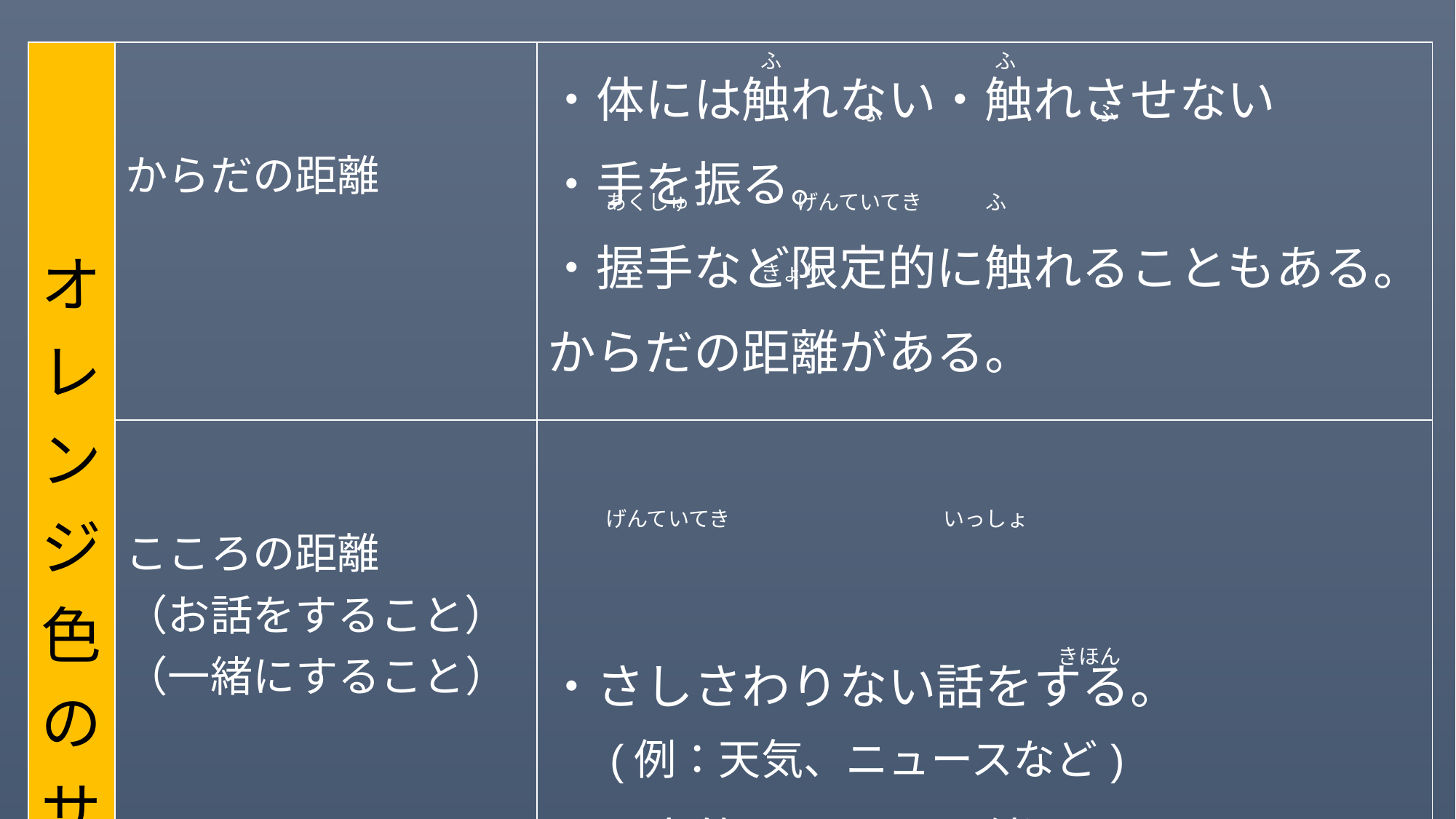

| オレンジ色のサークル | からだの距離 | ・体には触れない・触れさせない ・手を振る。 ・握手など限定的に触れることもある。 からだの距離がある。 |
| --- | --- | --- |
|  | こころの距離 （お話をすること） （一緒にすること） | ・さしさわりない話をする。 　(例：天気、ニュースなど) ・限定的なことを一緒にする。 　(例：仕事，ﾎﾞﾗﾝﾃｨｱ活動，勉強など) ・手紙やメール、ＳＮＳの基本のやりとりはない。 |
ふ　　　　　　　　　　ふ
ふ　　　　　　　　　　ふ
あくしゅ　　　　　げんていてき　　　ふ
きょり
げんていてき　　　　　　　　　　いっしょ
きほん